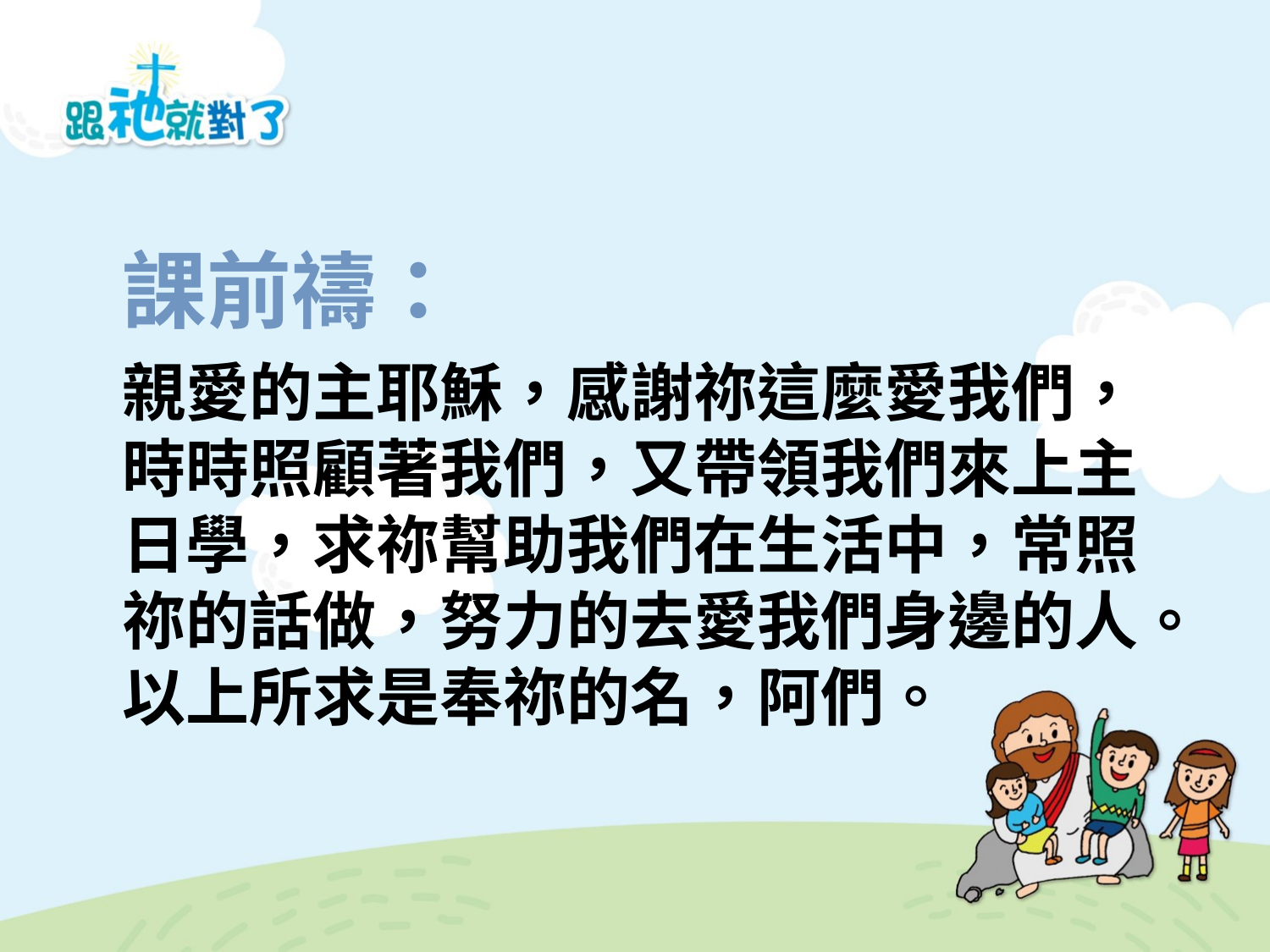

課前禱：
親愛的主耶穌，感謝祢這麼愛我們，時時照顧著我們，又帶領我們來上主日學，求祢幫助我們在生活中，常照祢的話做，努力的去愛我們身邊的人。以上所求是奉祢的名，阿們。